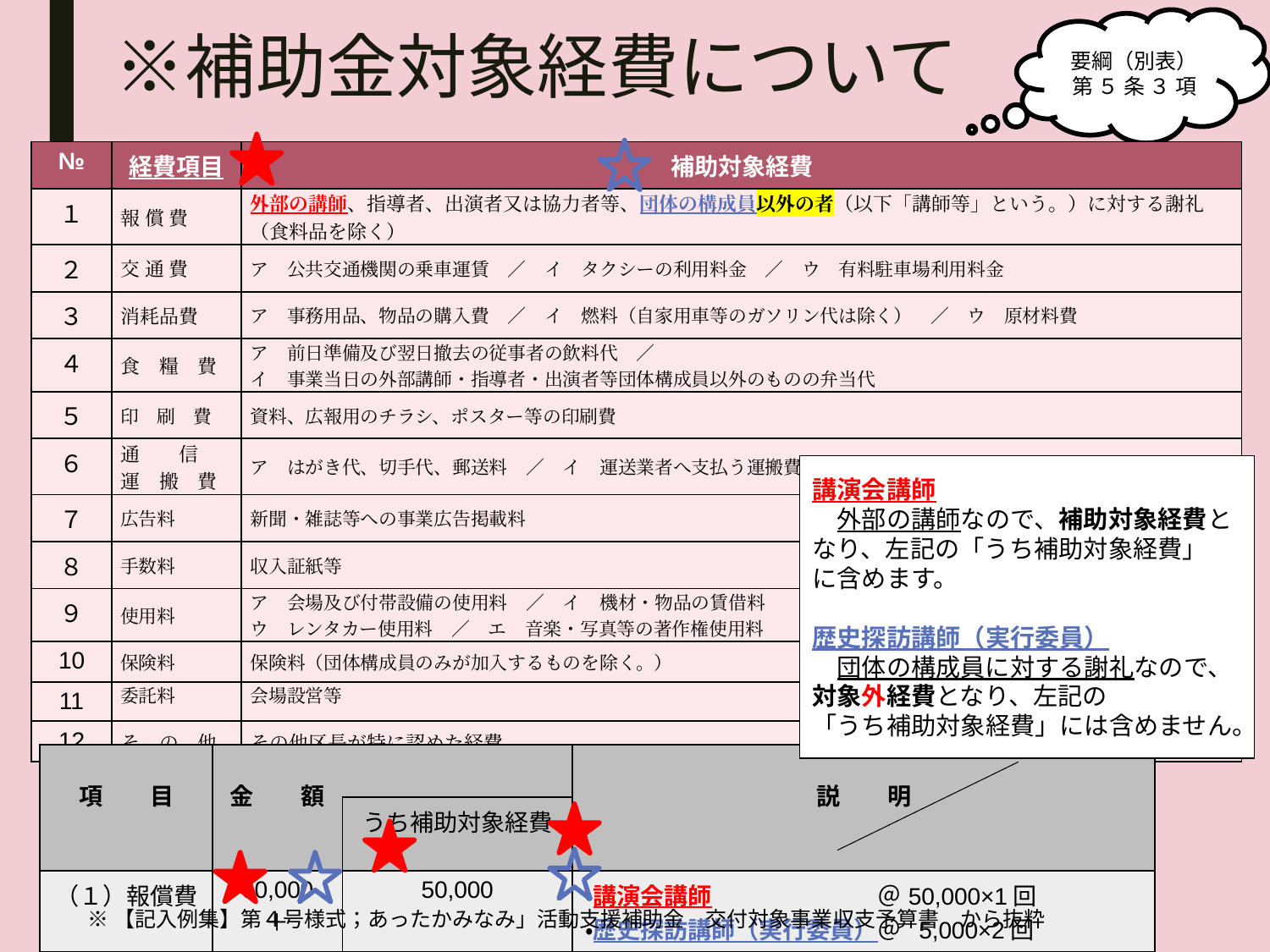

要綱（別表）
第 ５ 条 ３ 項
# ※補助金対象経費について

| № | 経費項目 | 補助対象経費 |
| --- | --- | --- |
| １ | 報 償 費 | 外部の講師、指導者、出演者又は協力者等、団体の構成員以外の者（以下「講師等」という。）に対する謝礼 （食料品を除く） |
| ２ | 交 通 費 | ア　公共交通機関の乗車運賃　／　イ　タクシーの利用料金　／　ウ　有料駐車場利用料金 |
| ３ | 消耗品費 | ア　事務用品、物品の購入費　／　イ　燃料（自家用車等のガソリン代は除く）　／　ウ　原材料費 |
| ４ | 食　糧　費 | ア　前日準備及び翌日撤去の従事者の飲料代　／　 イ　事業当日の外部講師・指導者・出演者等団体構成員以外のものの弁当代 |
| ５ | 印　刷　費 | 資料、広報用のチラシ、ポスター等の印刷費 |
| ６ | 通　　信 運　搬　費 | ア　はがき代、切手代、郵送料　／　イ　運送業者へ支払う運搬費　／　ウ　プリペイド携帯等の通信費 |
| ７ | 広告料 | 新聞・雑誌等への事業広告掲載料 |
| ８ | 手数料 | 収入証紙等 |
| ９ | 使用料 | ア　会場及び付帯設備の使用料　／　イ　機材・物品の賃借料 ウ　レンタカー使用料　／　エ　音楽・写真等の著作権使用料 |
| 10 | 保険料 | 保険料（団体構成員のみが加入するものを除く。） |
| 11 | 委託料 | 会場設営等 |
| 12 | そ　の　他 | その他区長が特に認めた経費 |
講演会講師
　外部の講師なので、補助対象経費となり、左記の「うち補助対象経費」
に含めます。

歴史探訪講師（実行委員）
　団体の構成員に対する謝礼なので、対象外経費となり、左記の
「うち補助対象経費」には含めません。
| 項　　目 | 金　　額 |  | 説　　明 |
| --- | --- | --- | --- |
|  |  | うち補助対象経費 |  |
| （１）報償費 | 60,000 ＋ | 50,000 | ・講演会講師　　　　　　　＠50,000×1回 ・歴史探訪講師（実行委員）＠ 5,000×2回 |

※【記入例集】第４号様式；あったかみなみ」活動支援補助金　交付対象事業収支予算書　から抜粋